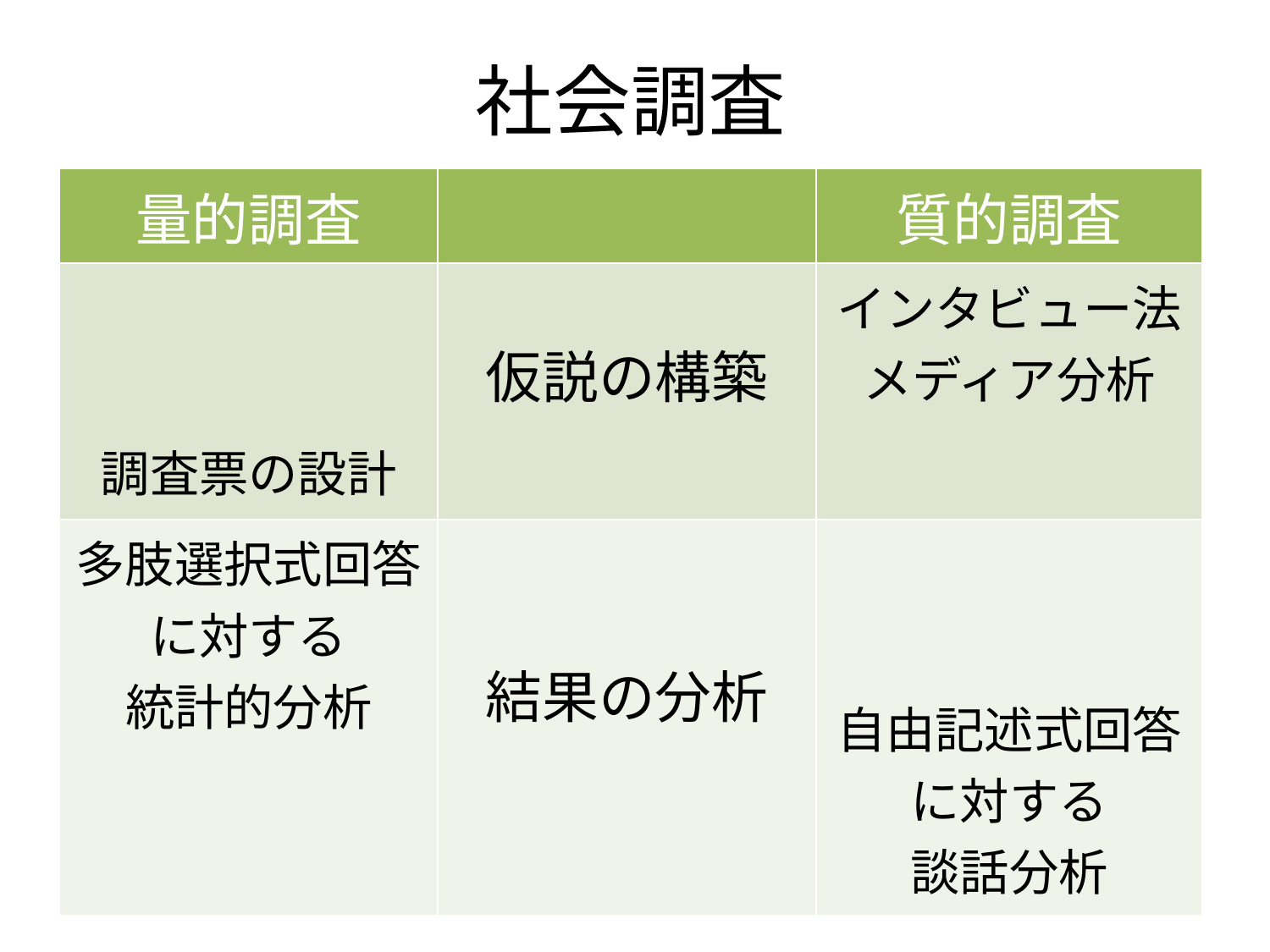

# 社会調査
| 量的調査 |  | 質的調査 |
| --- | --- | --- |
| 調査票の設計 | 仮説の構築 | インタビュー法 メディア分析 |
| 多肢選択式回答に対する 統計的分析 | 結果の分析 | 自由記述式回答 に対する 談話分析 |